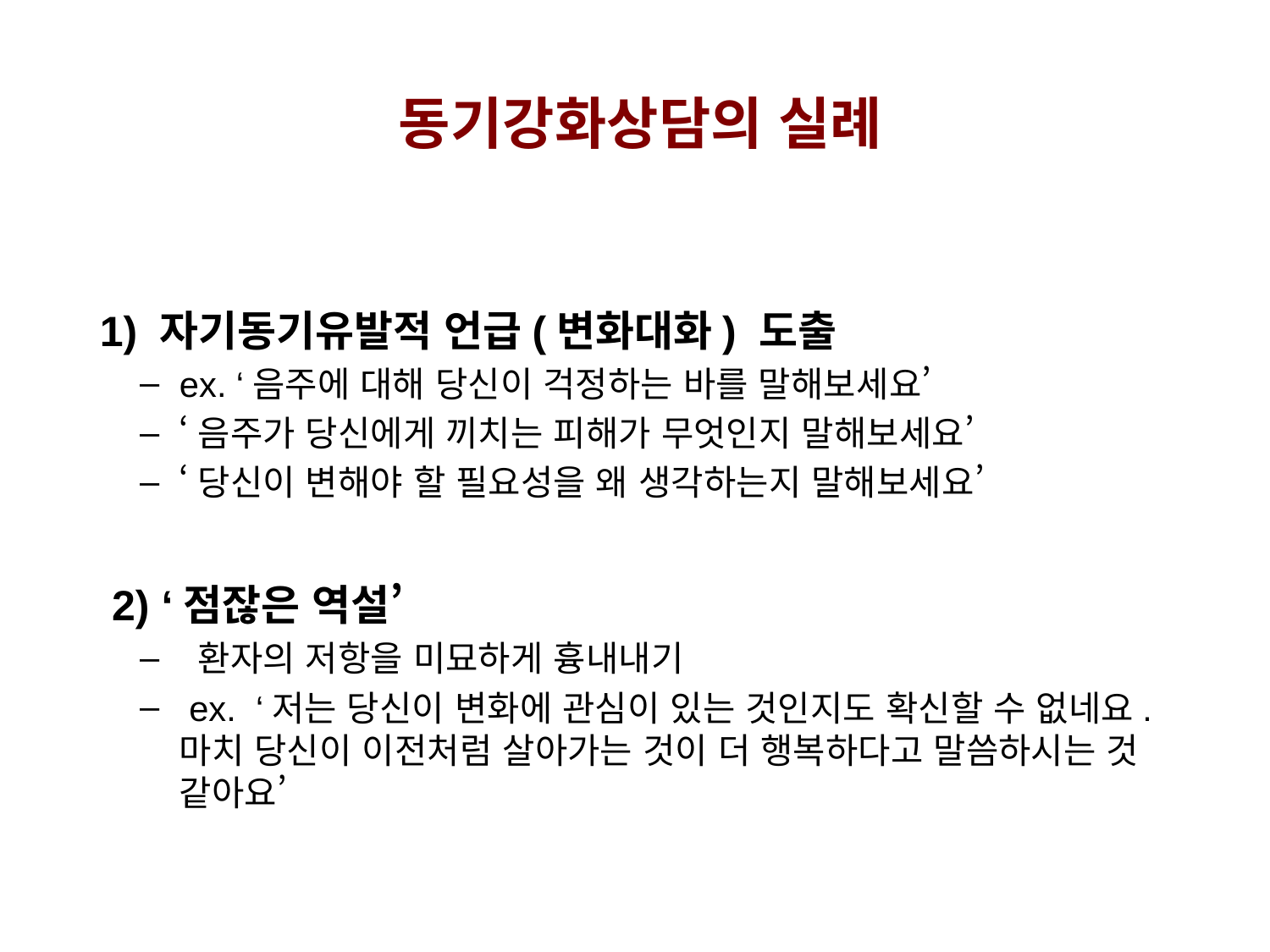

동기강화상담의 실례
  1) 자기동기유발적 언급(변화대화) 도출
ex. ‘음주에 대해 당신이 걱정하는 바를 말해보세요’
‘음주가 당신에게 끼치는 피해가 무엇인지 말해보세요’
‘당신이 변해야 할 필요성을 왜 생각하는지 말해보세요’

   2) ‘점잖은 역설’
 환자의 저항을 미묘하게 흉내내기
 ex.  ‘저는 당신이 변화에 관심이 있는 것인지도 확신할 수 없네요. 마치 당신이 이전처럼 살아가는 것이 더 행복하다고 말씀하시는 것 같아요’